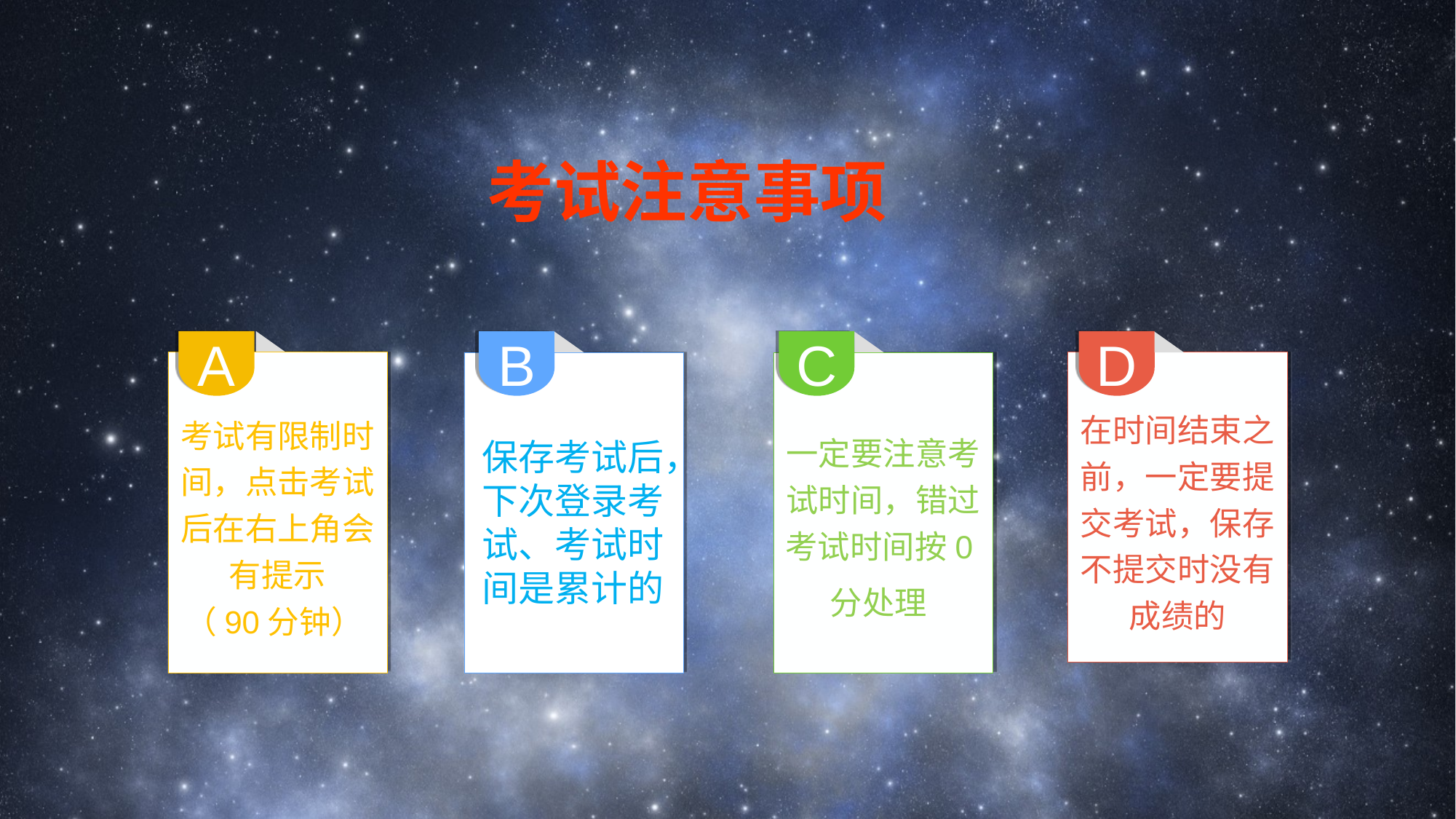

考试注意事项
A

B
C
D

考试有限制时间，点击考试后在右上角会有提示
（90分钟）
在时间结束之前，一定要提交考试，保存不提交时没有成绩的

一定要注意考试时间，错过考试时间按0分处理
保存考试后，
下次登录考
试、考试时
间是累计的